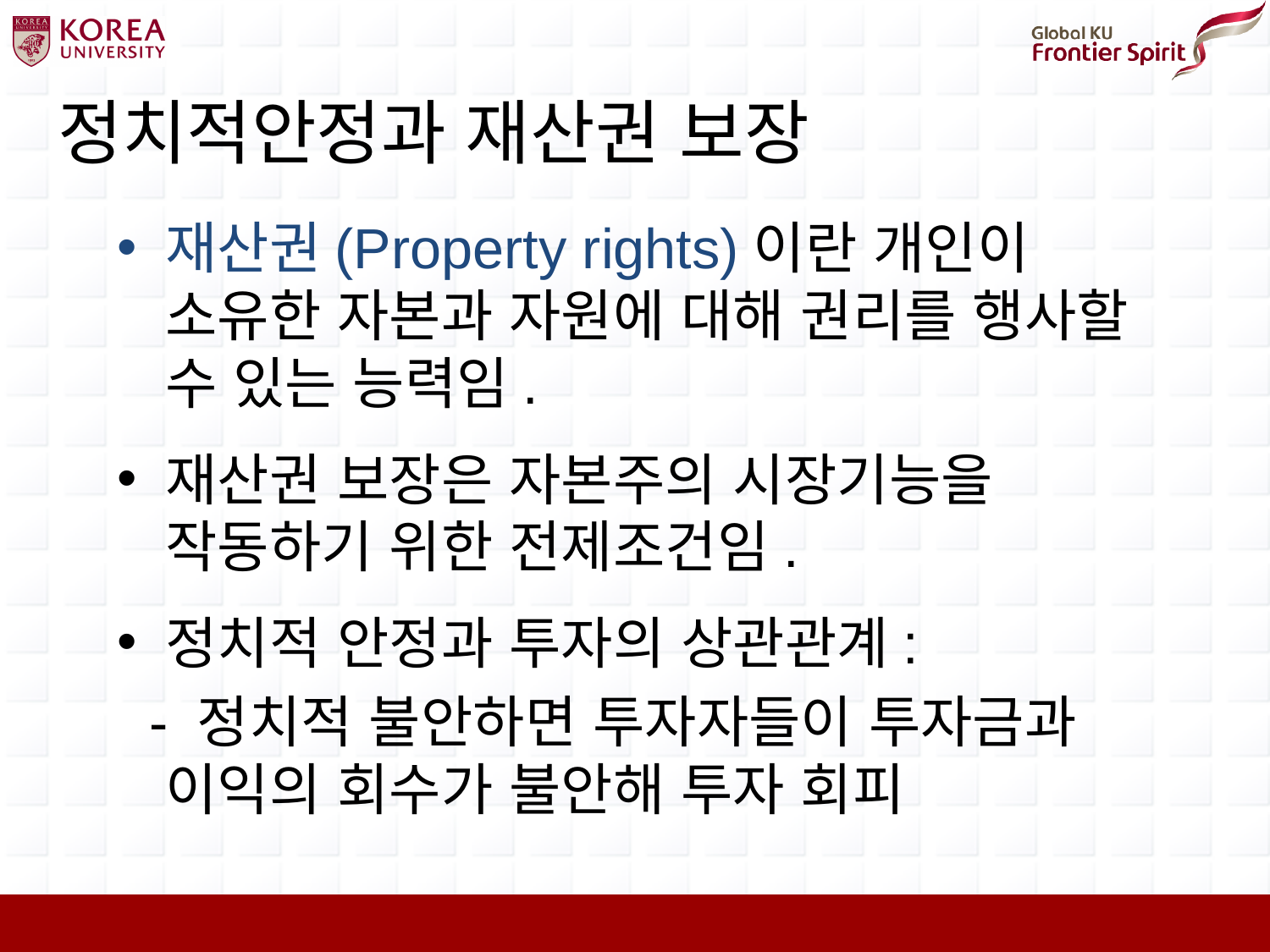

# 정치적안정과 재산권 보장
재산권(Property rights)이란 개인이  소유한 자본과 자원에 대해 권리를 행사할 수 있는 능력임.
재산권 보장은 자본주의 시장기능을 작동하기 위한 전제조건임.
정치적 안정과 투자의 상관관계:
  - 정치적 불안하면 투자자들이 투자금과 이익의 회수가 불안해 투자 회피